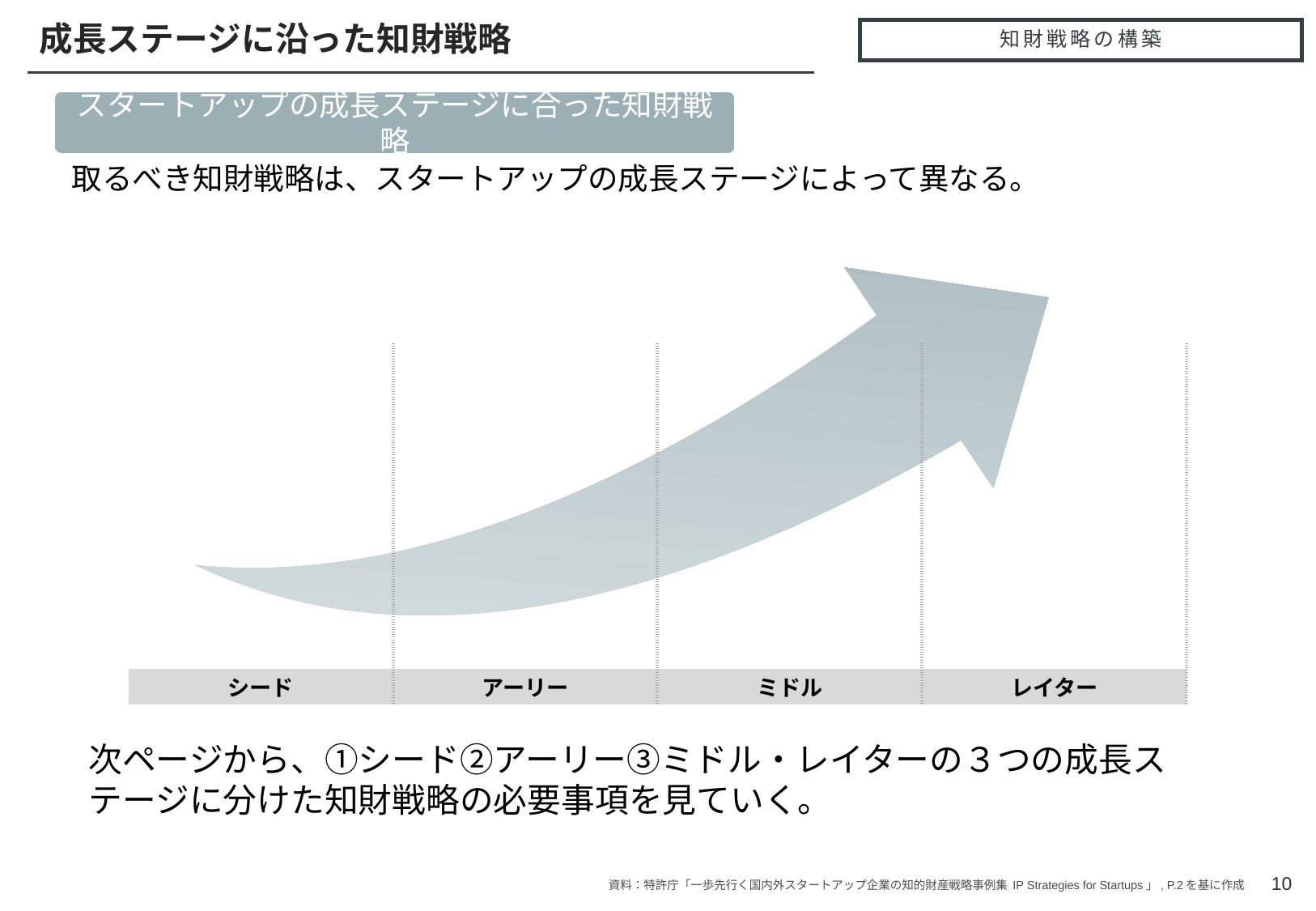

成長ステージに沿った知財戦略
# 知財戦略の構築
スタートアップの成長ステージに合った知財戦略
取るべき知財戦略は、スタートアップの成長ステージによって異なる。

|  |  |  |  |
| --- | --- | --- | --- |
| シード | アーリー | ミドル | レイター |
次ページから、①シード②アーリー③ミドル・レイターの３つの成長ステージに分けた知財戦略の必要事項を見ていく。
10
資料：特許庁「一歩先行く国内外スタートアップ企業の知的財産戦略事例集 IP Strategies for Startups」, P.2を基に作成